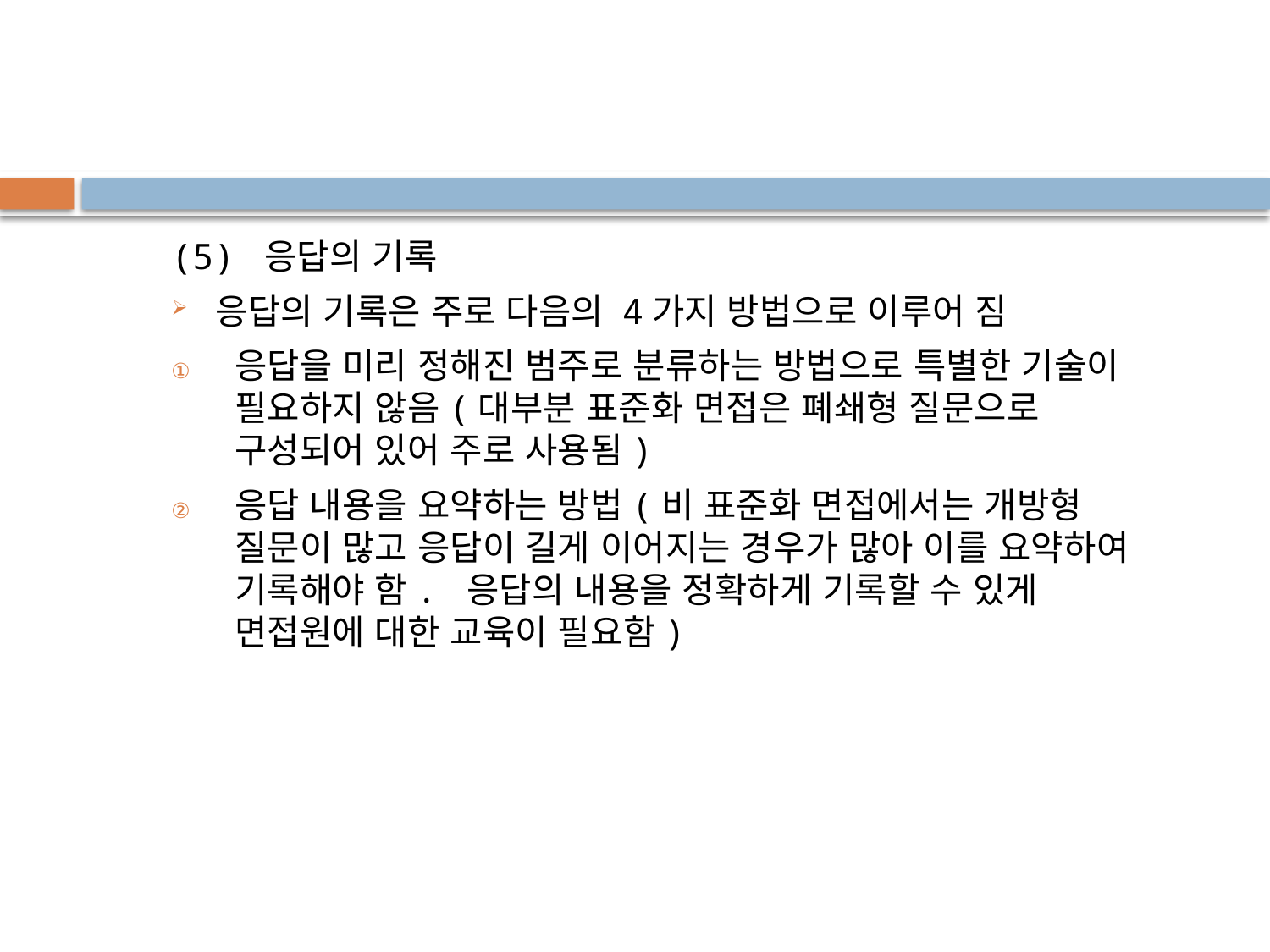

(5) 응답의 기록
응답의 기록은 주로 다음의 4가지 방법으로 이루어 짐
응답을 미리 정해진 범주로 분류하는 방법으로 특별한 기술이 필요하지 않음(대부분 표준화 면접은 폐쇄형 질문으로 구성되어 있어 주로 사용됨)
응답 내용을 요약하는 방법(비 표준화 면접에서는 개방형 질문이 많고 응답이 길게 이어지는 경우가 많아 이를 요약하여 기록해야 함. 응답의 내용을 정확하게 기록할 수 있게 면접원에 대한 교육이 필요함)